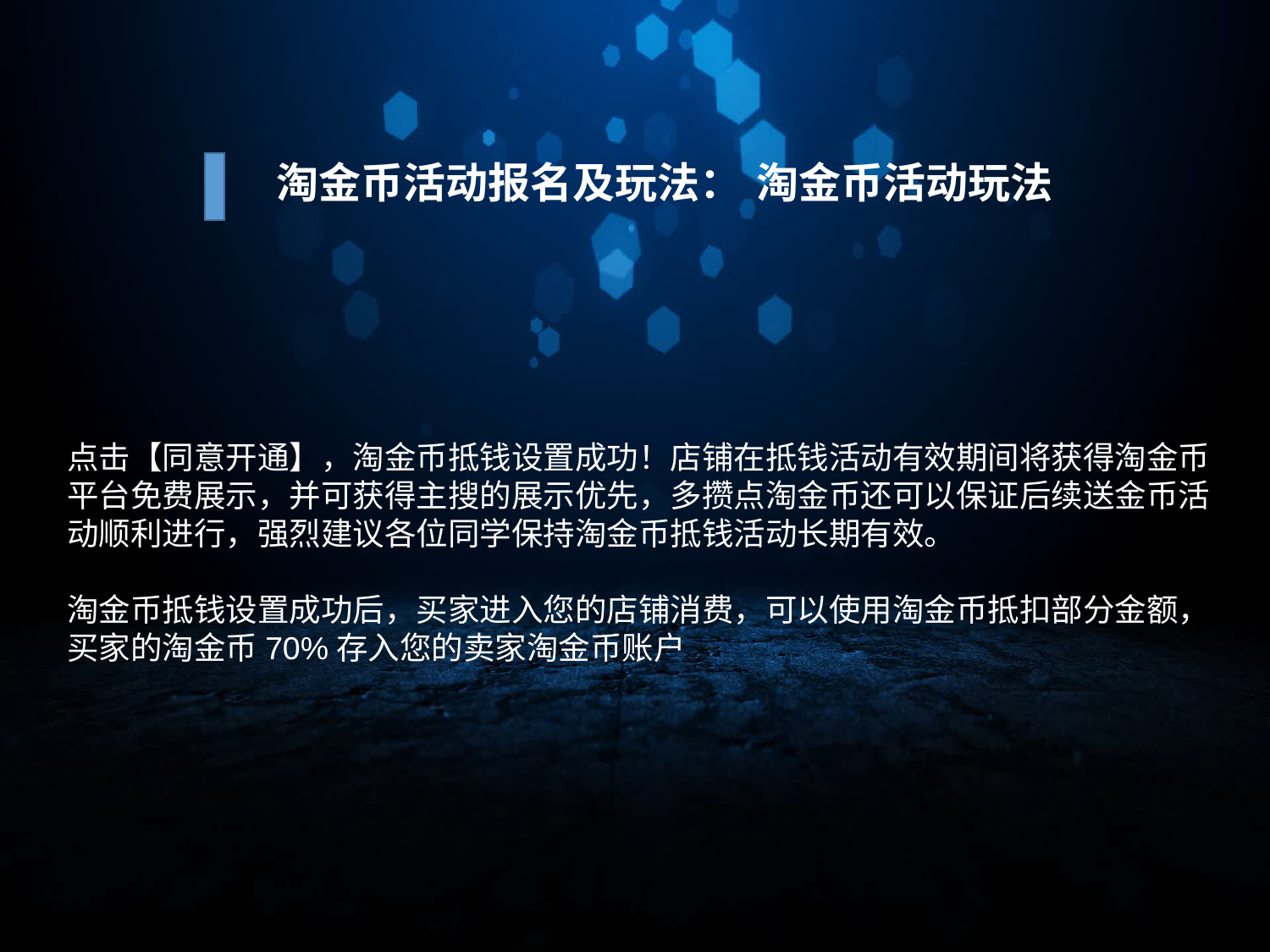

淘金币活动玩法
淘金币活动报名及玩法：

点击【同意开通】，淘金币抵钱设置成功！店铺在抵钱活动有效期间将获得淘金币平台免费展示，并可获得主搜的展示优先，多攒点淘金币还可以保证后续送金币活动顺利进行，强烈建议各位同学保持淘金币抵钱活动长期有效。

淘金币抵钱设置成功后，买家进入您的店铺消费，可以使用淘金币抵扣部分金额，买家的淘金币70%存入您的卖家淘金币账户